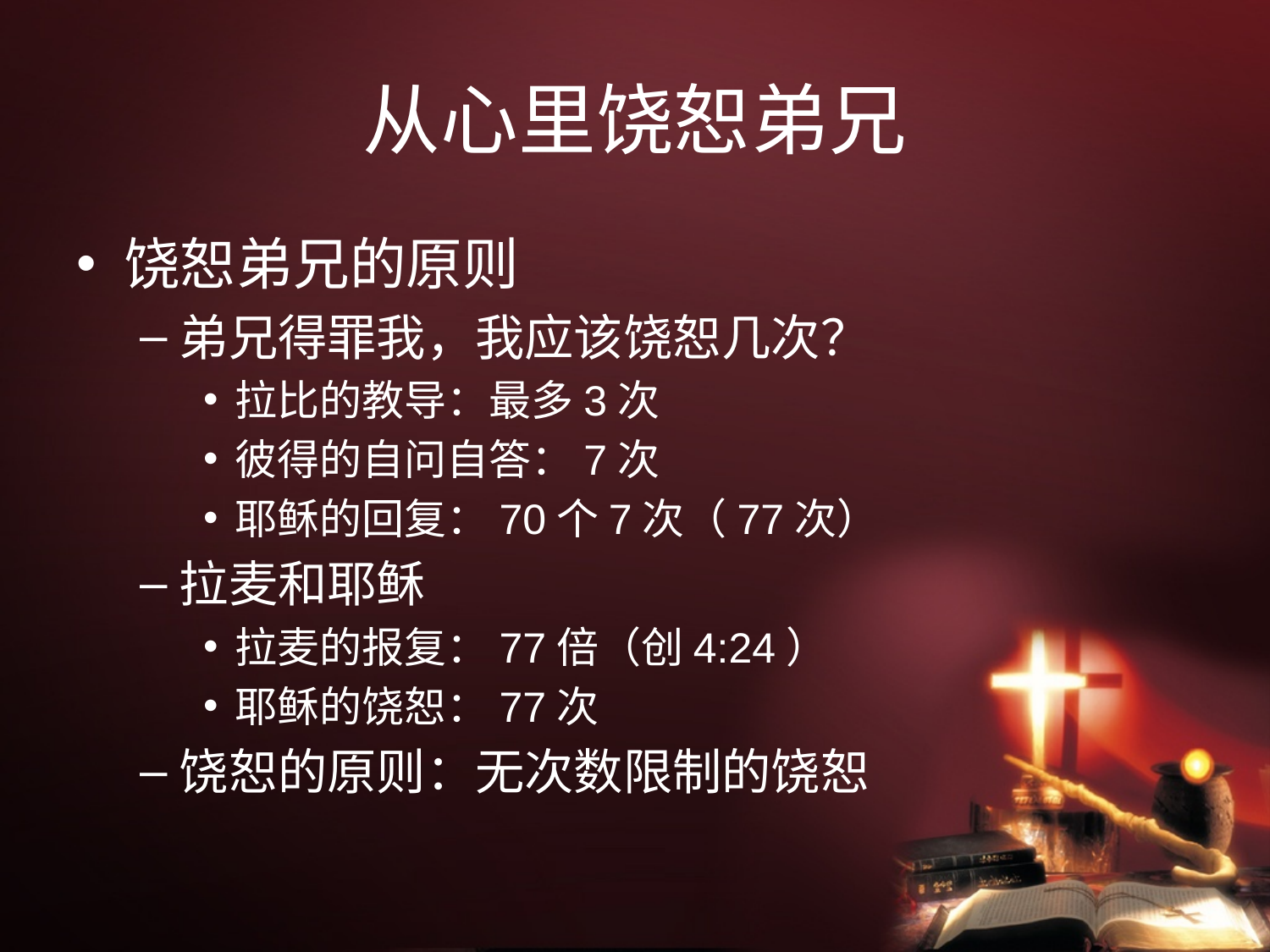

# 从心里饶恕弟兄
饶恕弟兄的原则
弟兄得罪我，我应该饶恕几次？
拉比的教导：最多3次
彼得的自问自答：7次
耶稣的回复：70个7次（77次）
拉麦和耶稣
拉麦的报复：77倍（创4:24）
耶稣的饶恕：77次
饶恕的原则：无次数限制的饶恕